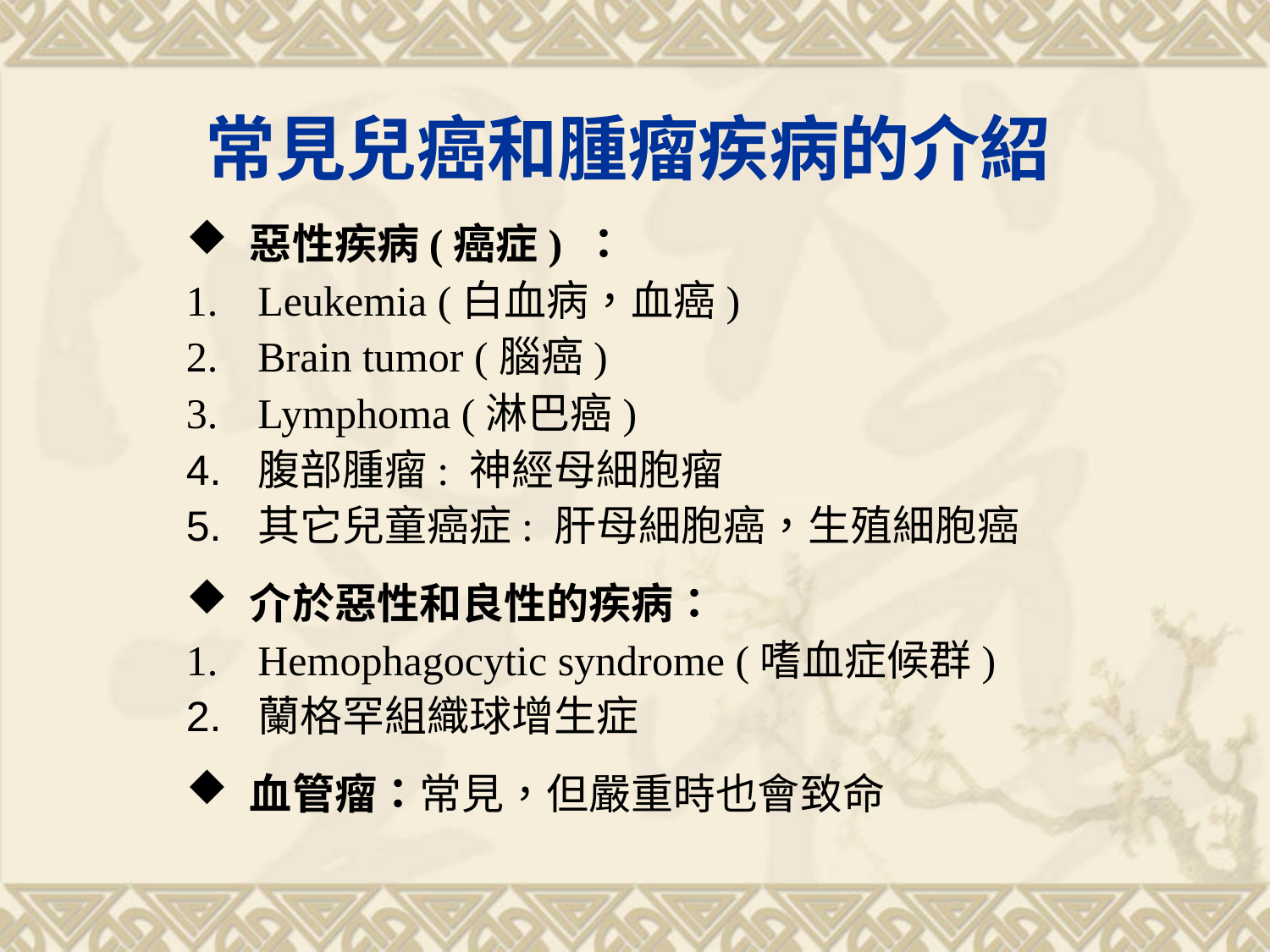

# 常見兒癌和腫瘤疾病的介紹
惡性疾病(癌症) ：
Leukemia (白血病，血癌)
Brain tumor (腦癌)
Lymphoma (淋巴癌)
腹部腫瘤: 神經母細胞瘤
其它兒童癌症: 肝母細胞癌，生殖細胞癌
介於惡性和良性的疾病：
Hemophagocytic syndrome (嗜血症候群)
蘭格罕組織球增生症
血管瘤：常見，但嚴重時也會致命